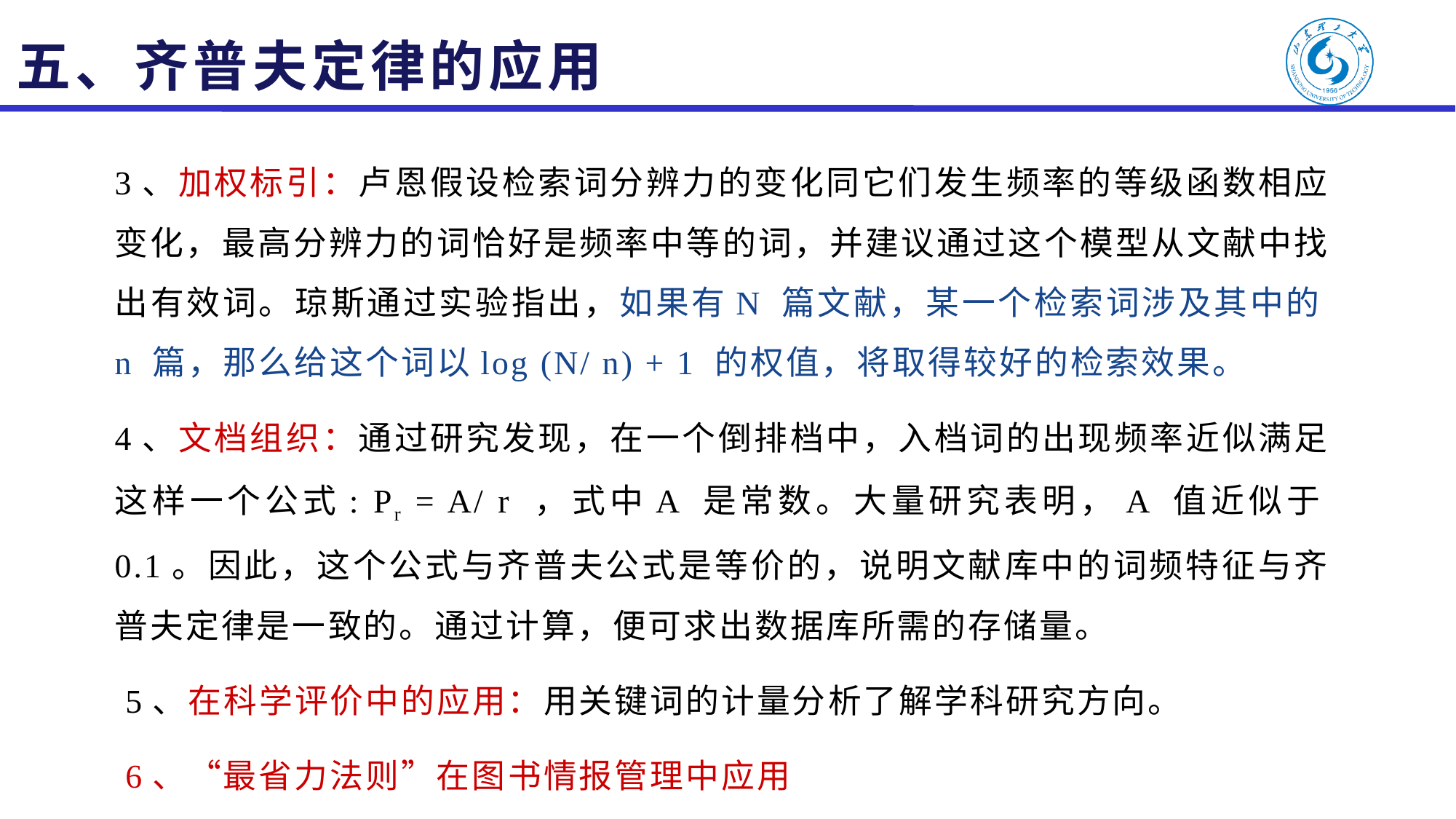

# 五、齐普夫定律的应用
3、加权标引：卢恩假设检索词分辨力的变化同它们发生频率的等级函数相应变化，最高分辨力的词恰好是频率中等的词，并建议通过这个模型从文献中找出有效词。琼斯通过实验指出，如果有N 篇文献，某一个检索词涉及其中的n 篇，那么给这个词以log (N/ n) + 1 的权值，将取得较好的检索效果。
4、文档组织：通过研究发现，在一个倒排档中，入档词的出现频率近似满足这样一个公式: Pr = A/ r ，式中A 是常数。大量研究表明，A 值近似于0.1。因此，这个公式与齐普夫公式是等价的，说明文献库中的词频特征与齐普夫定律是一致的。通过计算，便可求出数据库所需的存储量。
 5、在科学评价中的应用：用关键词的计量分析了解学科研究方向。
 6、“最省力法则”在图书情报管理中应用